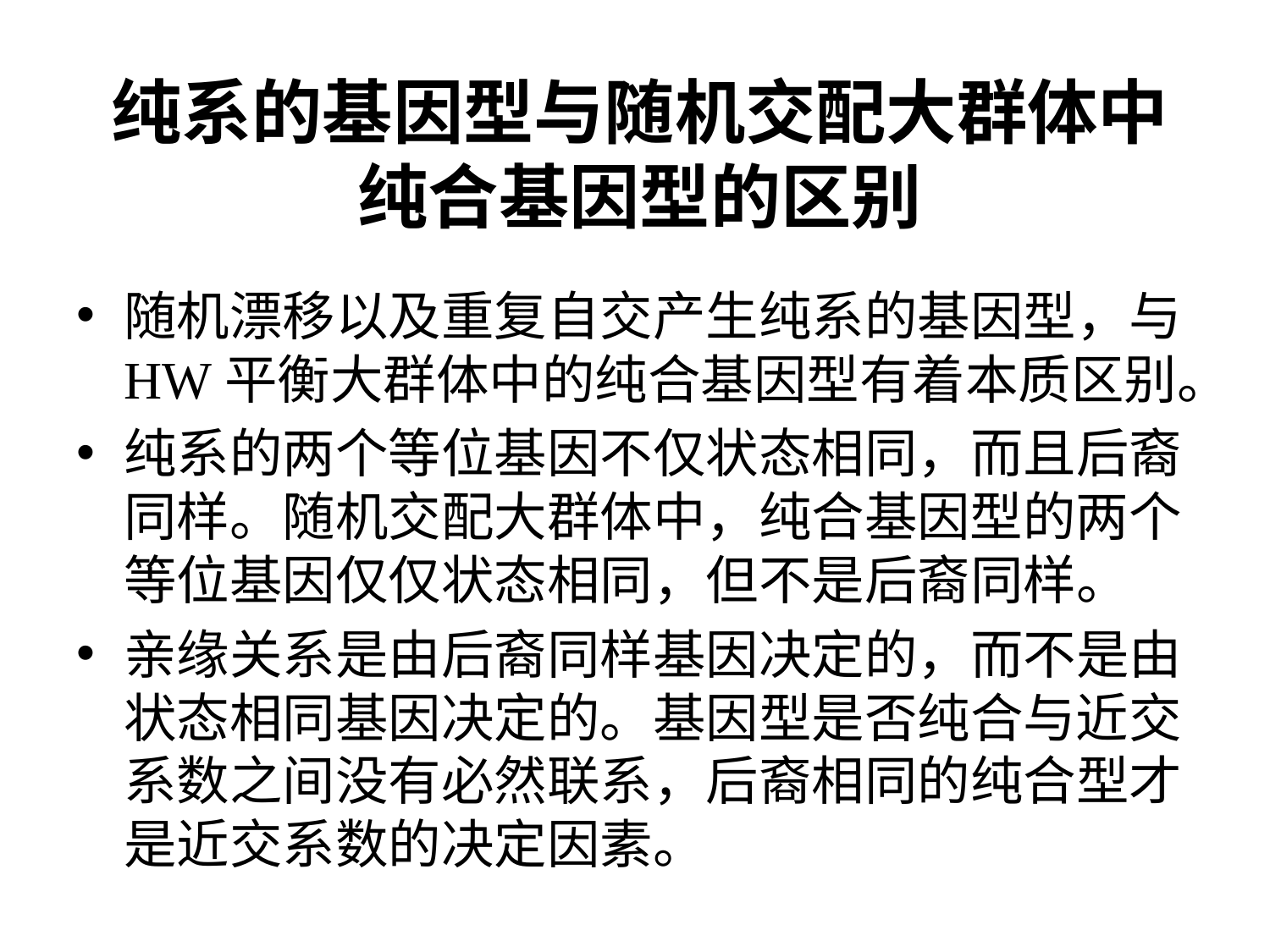

# 纯系的基因型与随机交配大群体中纯合基因型的区别
随机漂移以及重复自交产生纯系的基因型，与HW平衡大群体中的纯合基因型有着本质区别。
纯系的两个等位基因不仅状态相同，而且后裔同样。随机交配大群体中，纯合基因型的两个等位基因仅仅状态相同，但不是后裔同样。
亲缘关系是由后裔同样基因决定的，而不是由状态相同基因决定的。基因型是否纯合与近交系数之间没有必然联系，后裔相同的纯合型才是近交系数的决定因素。